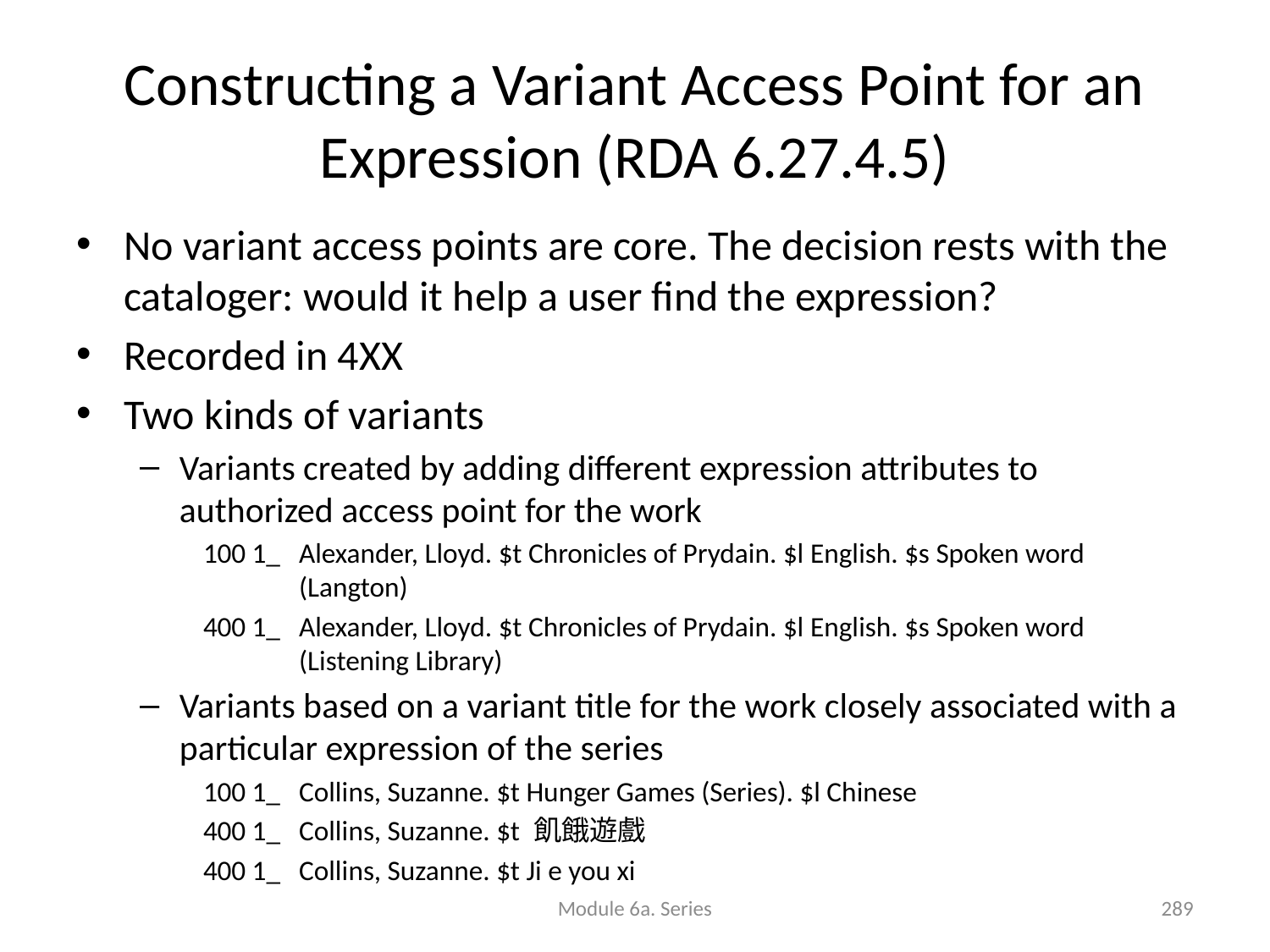

# Constructing a Variant Access Point for an Expression (RDA 6.27.4.5)
No variant access points are core. The decision rests with the cataloger: would it help a user find the expression?
Recorded in 4XX
Two kinds of variants
Variants created by adding different expression attributes to authorized access point for the work
100 1_	Alexander, Lloyd. $t Chronicles of Prydain. $l English. $s Spoken word (Langton)
400 1_	Alexander, Lloyd. $t Chronicles of Prydain. $l English. $s Spoken word (Listening Library)
Variants based on a variant title for the work closely associated with a particular expression of the series
100 1_ 	Collins, Suzanne. $t Hunger Games (Series). $l Chinese
400 1_ 	Collins, Suzanne. $t 飢餓遊戲
400 1_	Collins, Suzanne. $t Ji e you xi

Module 6a. Series
289